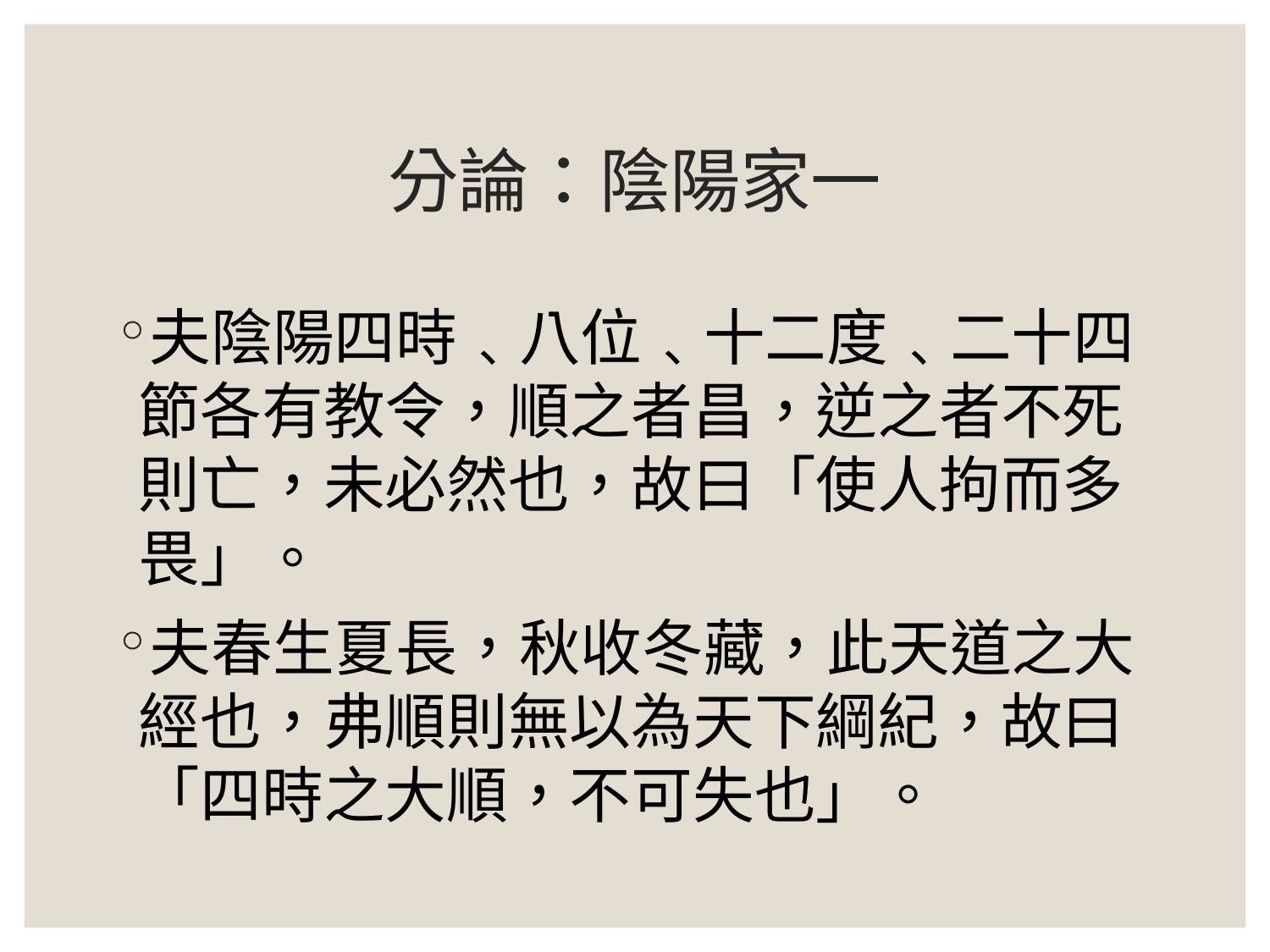

# 分論：陰陽家一
夫陰陽四時﹑八位﹑十二度﹑二十四節各有教令，順之者昌，逆之者不死則亡，未必然也，故曰「使人拘而多畏」。
夫春生夏長，秋收冬藏，此天道之大經也，弗順則無以為天下綱紀，故曰「四時之大順，不可失也」。